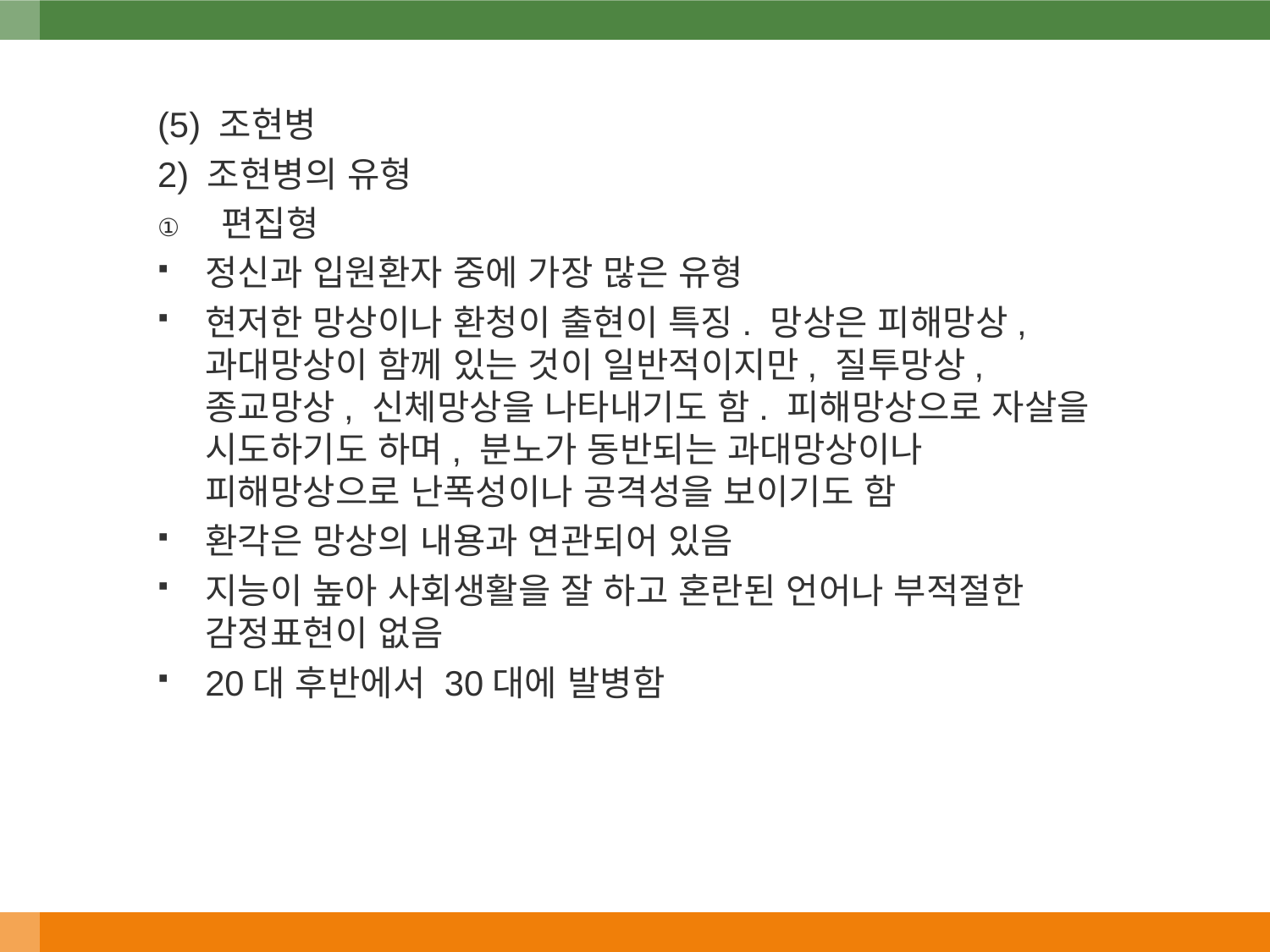

(5) 조현병
2) 조현병의 유형
편집형
정신과 입원환자 중에 가장 많은 유형
현저한 망상이나 환청이 출현이 특징. 망상은 피해망상, 과대망상이 함께 있는 것이 일반적이지만, 질투망상, 종교망상, 신체망상을 나타내기도 함. 피해망상으로 자살을 시도하기도 하며, 분노가 동반되는 과대망상이나 피해망상으로 난폭성이나 공격성을 보이기도 함
환각은 망상의 내용과 연관되어 있음
지능이 높아 사회생활을 잘 하고 혼란된 언어나 부적절한 감정표현이 없음
20대 후반에서 30대에 발병함